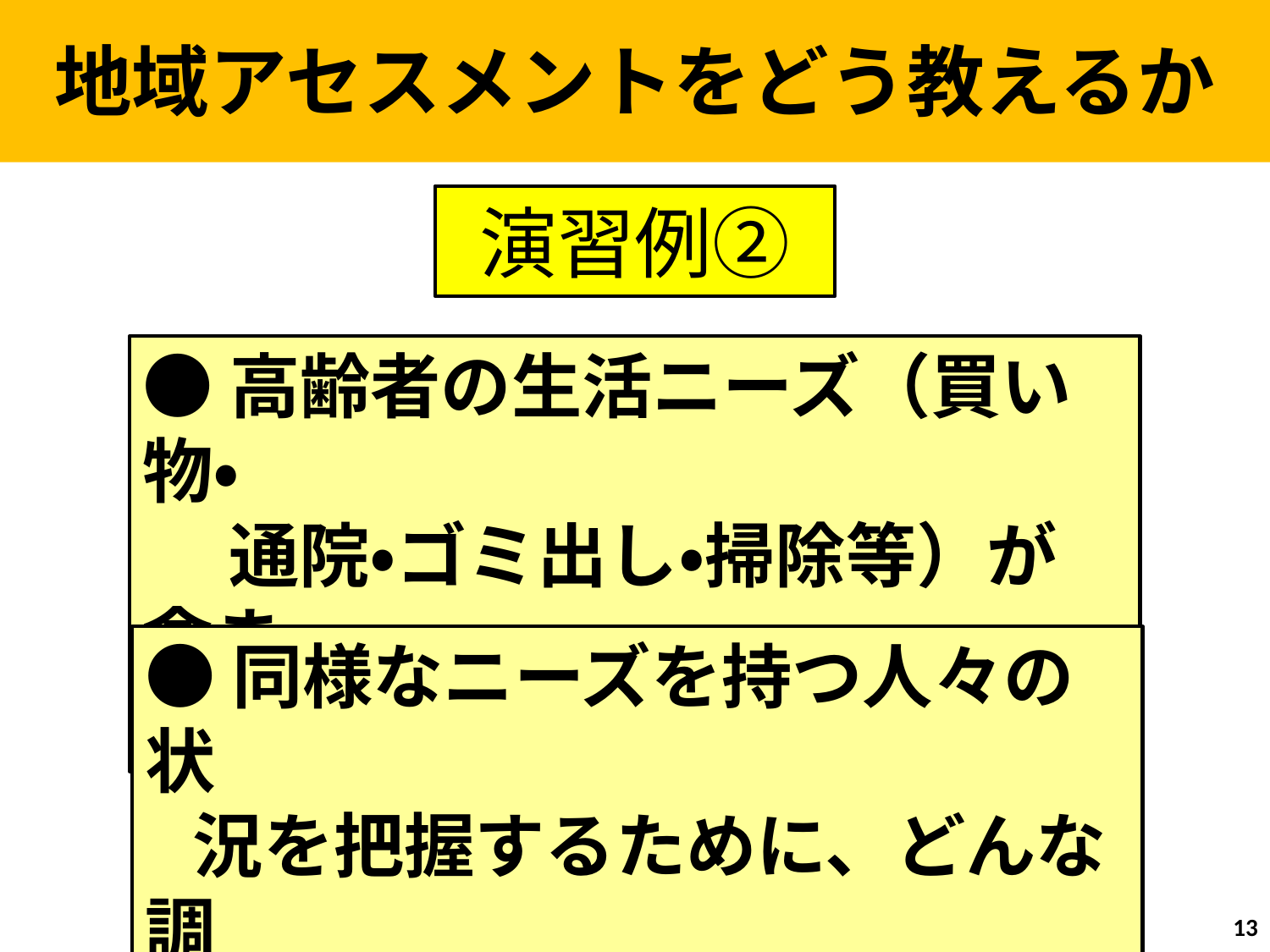

地域アセスメントをどう教えるか
演習例②
●高齢者の生活ニーズ（買い物・
　 通院・ゴミ出し・掃除等）が含ま
   れた簡単な個別事例を用意
●同様なニーズを持つ人々の状
   況を把握するために、どんな調
   査を行う必要があるか話し合う
13